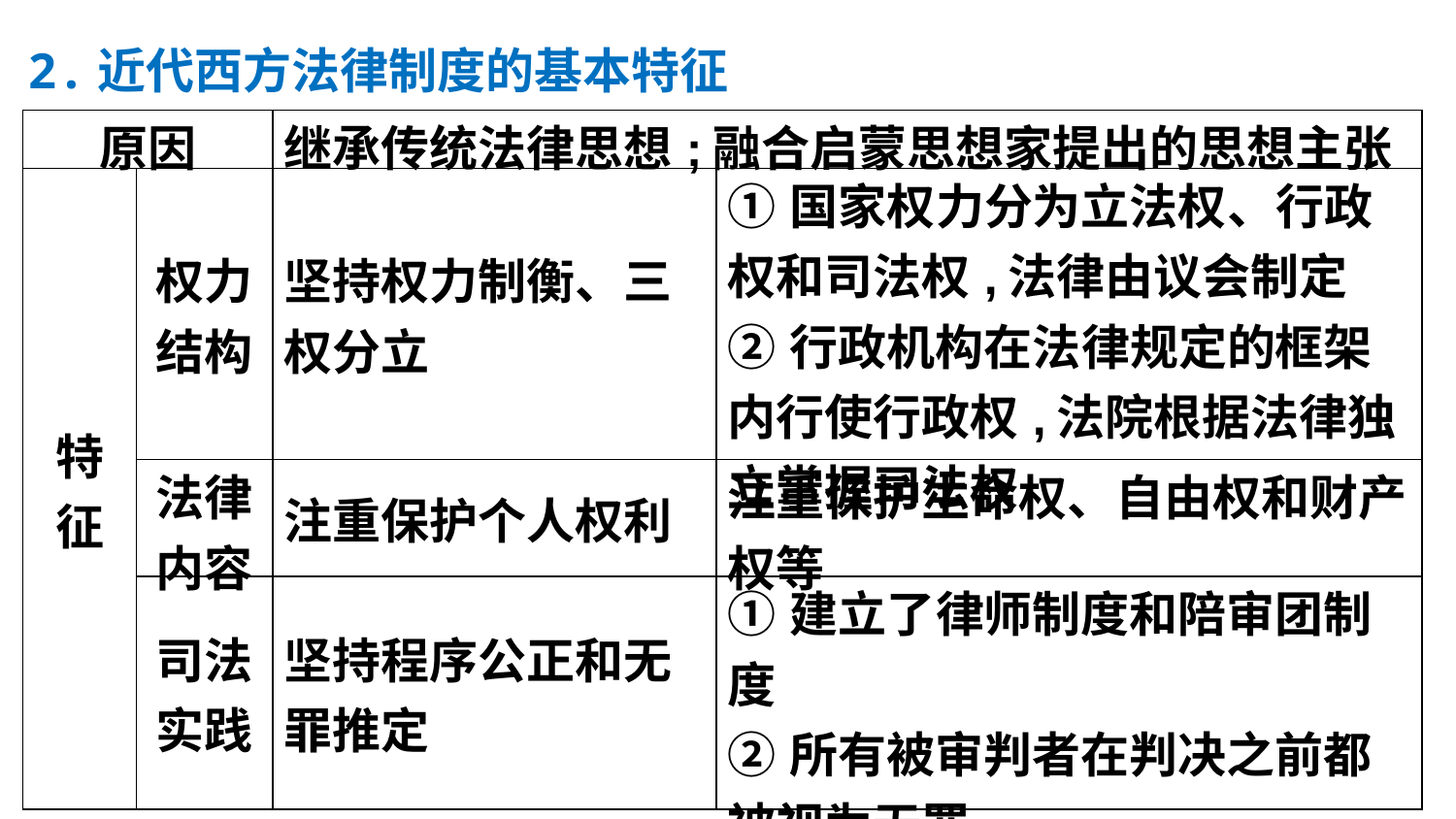

2.近代西方法律制度的基本特征
| 原因 |  | 继承传统法律思想;融合启蒙思想家提出的思想主张 |  |
| --- | --- | --- | --- |
| 特征 | 权力 结构 | 坚持权力制衡、三权分立 | ①国家权力分为立法权、行政权和司法权,法律由议会制定 ②行政机构在法律规定的框架内行使行政权,法院根据法律独立掌握司法权 |
|  | 法律 内容 | 注重保护个人权利 | 注重保护生命权、自由权和财产权等 |
|  | 司法 实践 | 坚持程序公正和无罪推定 | ①建立了律师制度和陪审团制度 ②所有被审判者在判决之前都被视为无罪 |